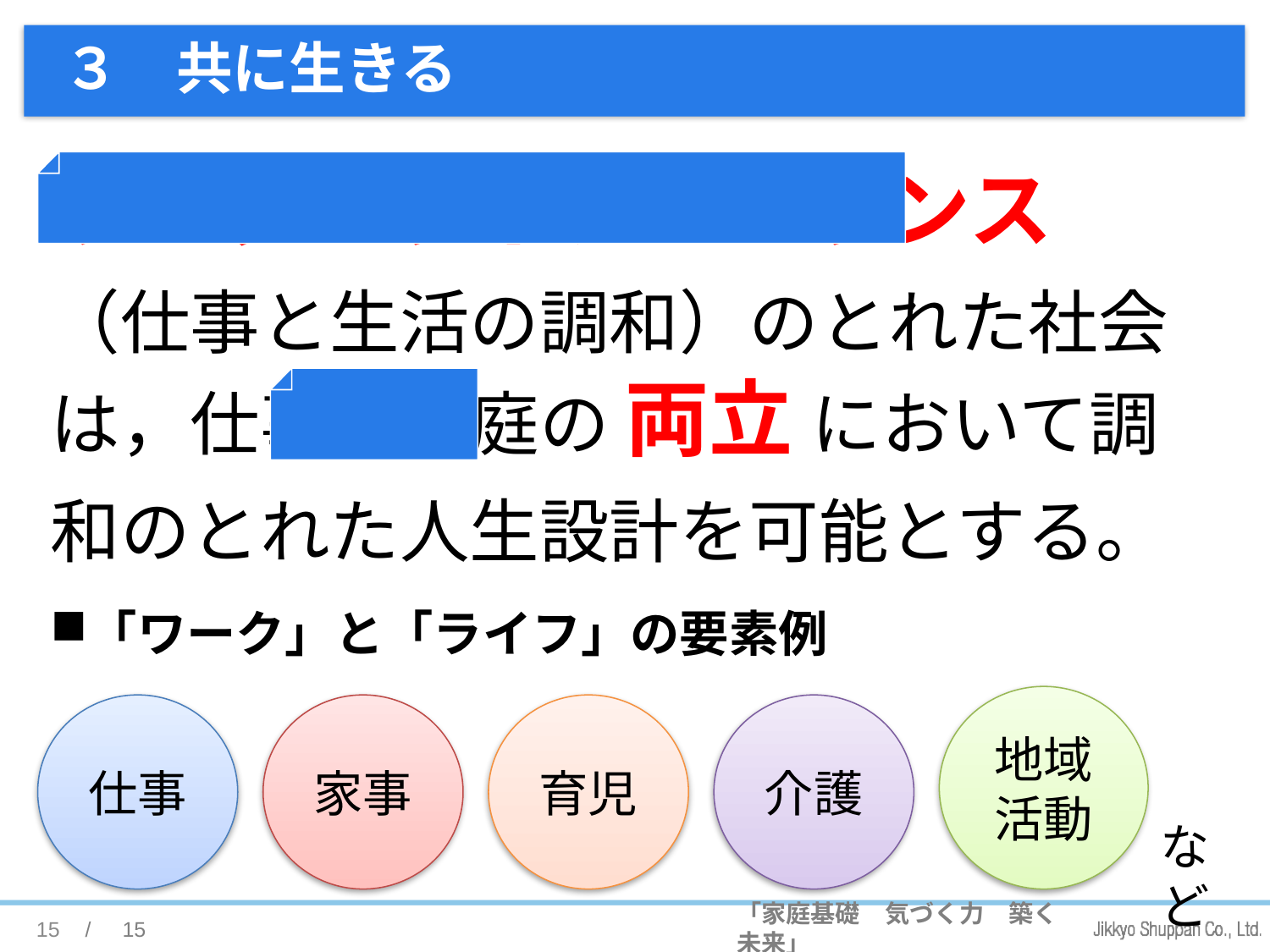

# ３　共に生きる
ワーク・ライフ・バランス （仕事と生活の調和）のとれた社会は，仕事と家庭の 両立 において調和のとれた人生設計を可能とする。

「ワーク」と「ライフ」の要素例

地域活動
仕事
家事
育児
介護
など
15